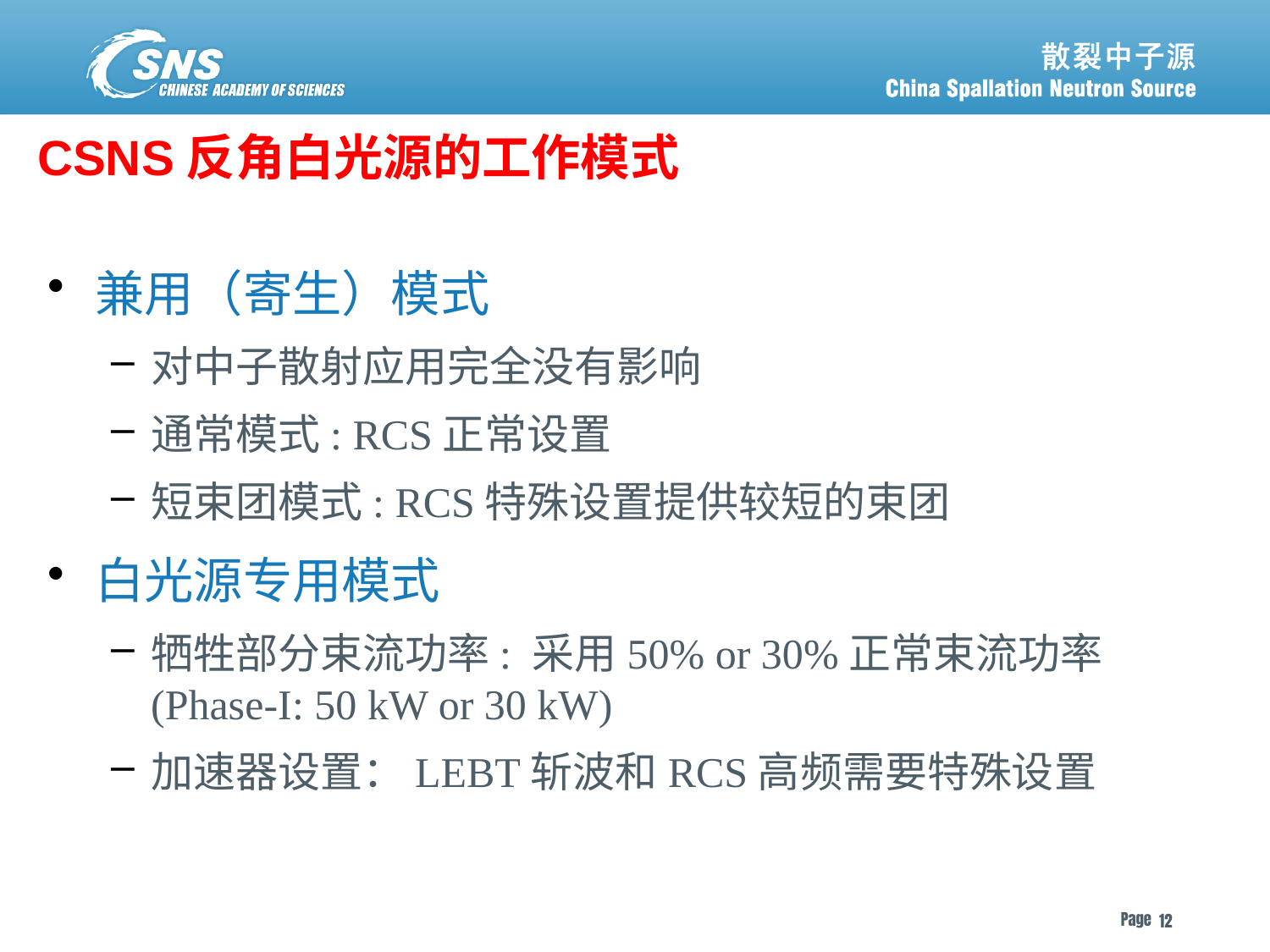

# CSNS反角白光源的工作模式
兼用（寄生）模式
对中子散射应用完全没有影响
通常模式: RCS正常设置
短束团模式: RCS特殊设置提供较短的束团
白光源专用模式
牺牲部分束流功率: 采用50% or 30%正常束流功率(Phase-I: 50 kW or 30 kW)
加速器设置：LEBT斩波和RCS高频需要特殊设置
12